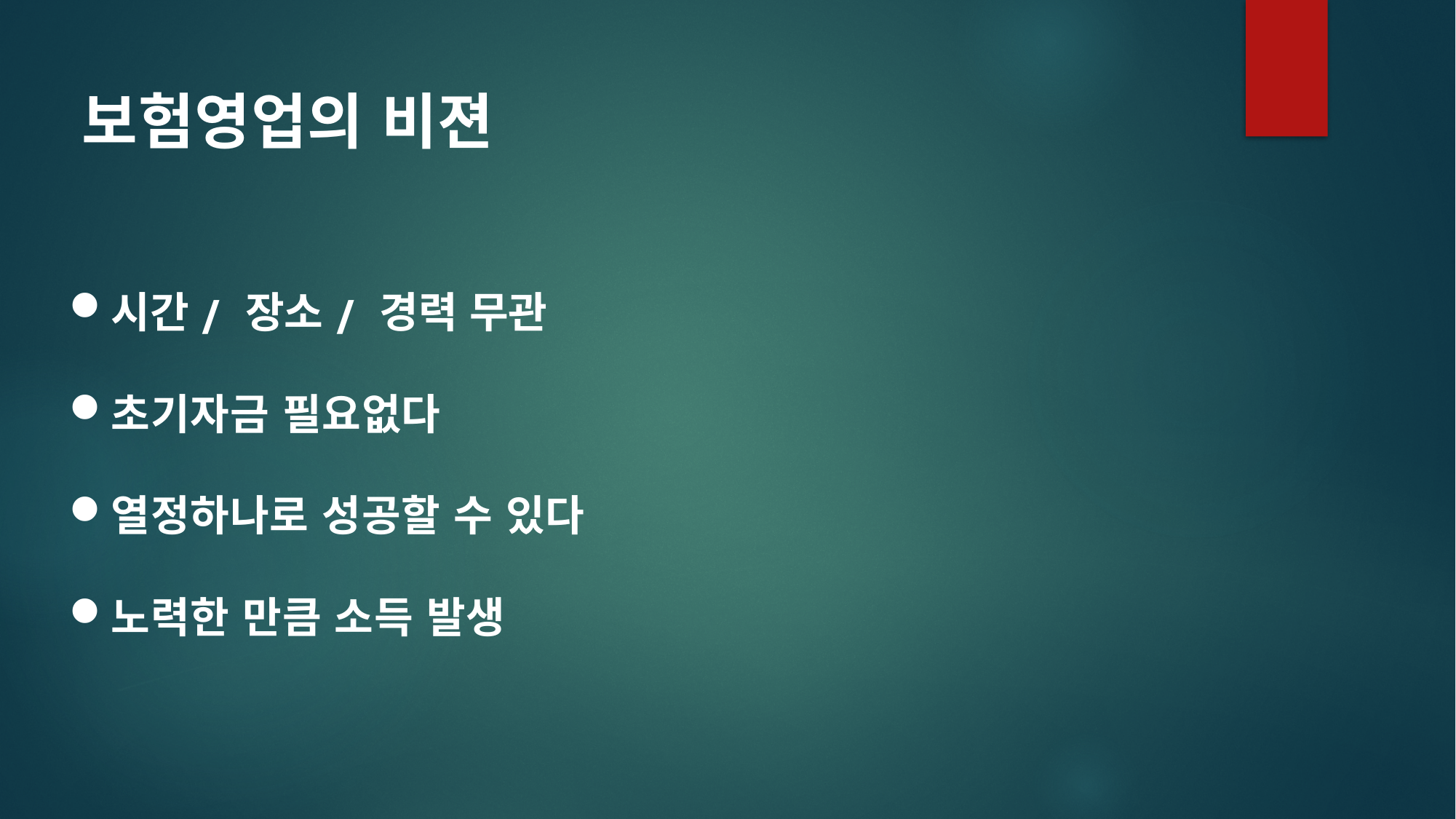

보험영업의 비젼
시간/ 장소/ 경력 무관
초기자금 필요없다
열정하나로 성공할 수 있다
노력한 만큼 소득 발생